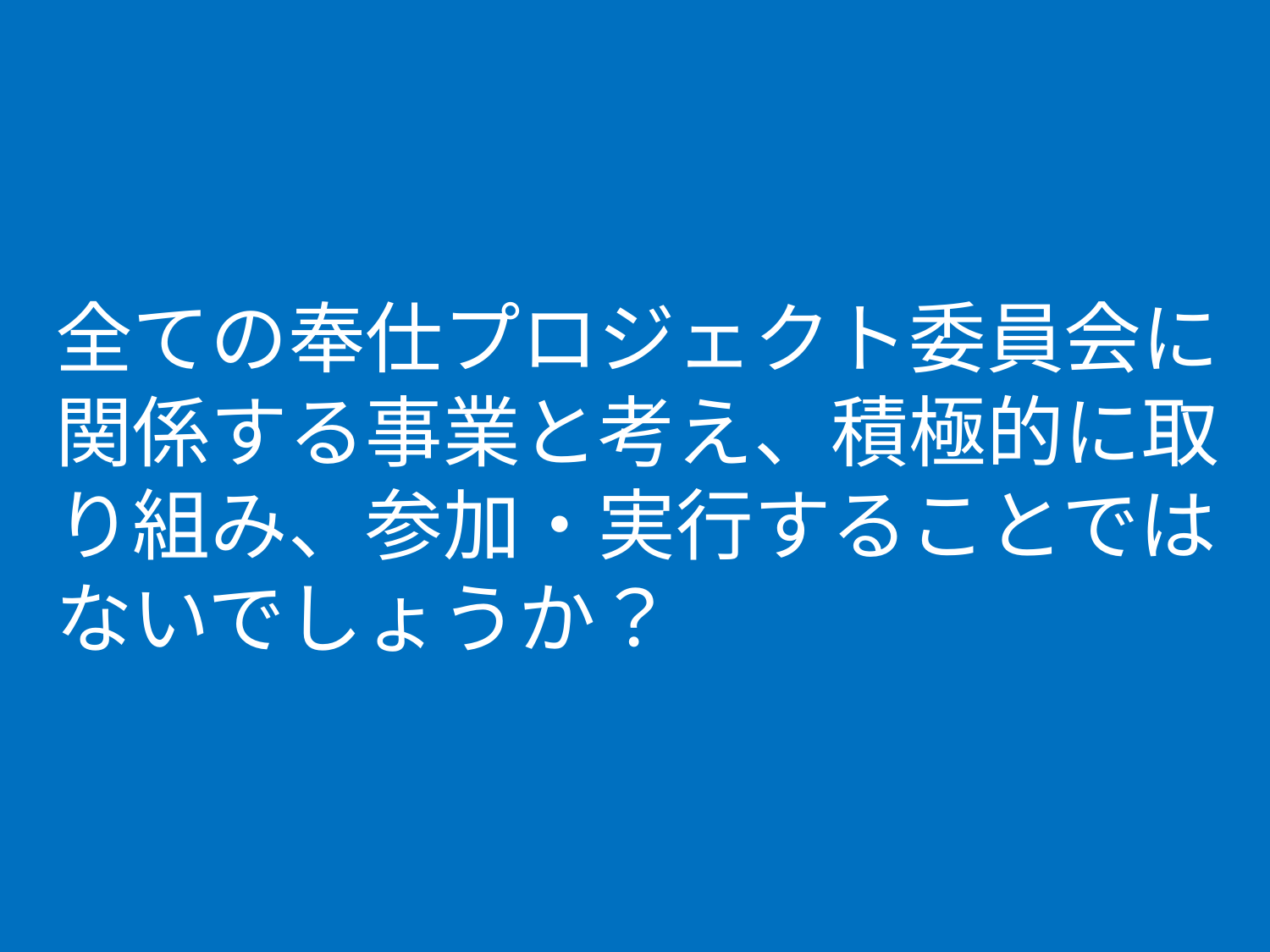

全ての奉仕プロジェクト委員会に関係する事業と考え、積極的に取り組み、参加・実行することではないでしょうか？